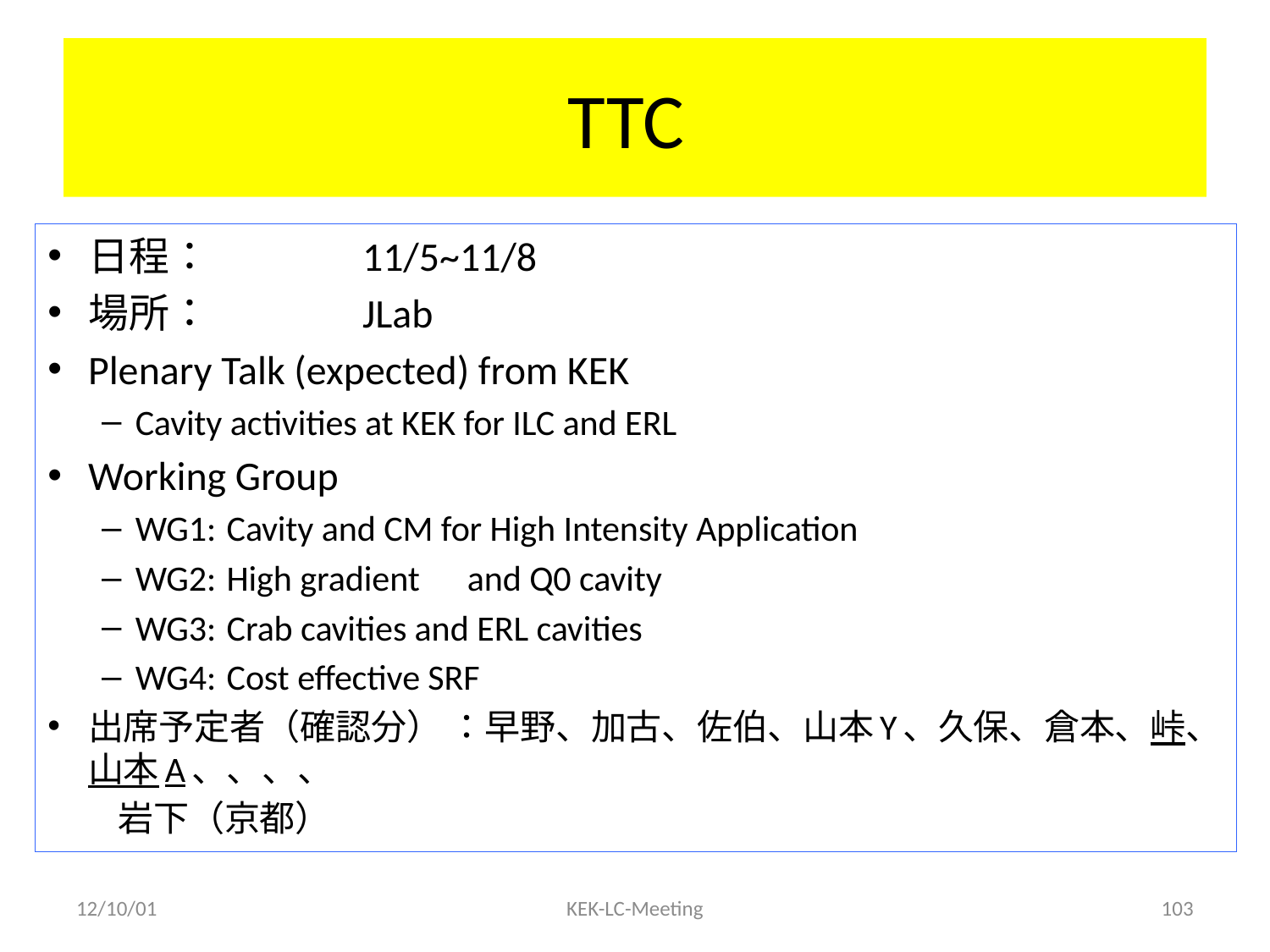

# TTC
日程：		11/5~11/8
場所：		JLab
Plenary Talk (expected) from KEK
Cavity activities at KEK for ILC and ERL
Working Group
WG1:	Cavity and CM for High Intensity Application
WG2:	High gradient　and Q0 cavity
WG3:	Crab cavities and ERL cavities
WG4:	Cost effective SRF
出席予定者（確認分） ：早野、加古、佐伯、山本Y、久保、倉本、峠、山本A、、、、
　　岩下（京都）

12/10/01
KEK-LC-Meeting
103